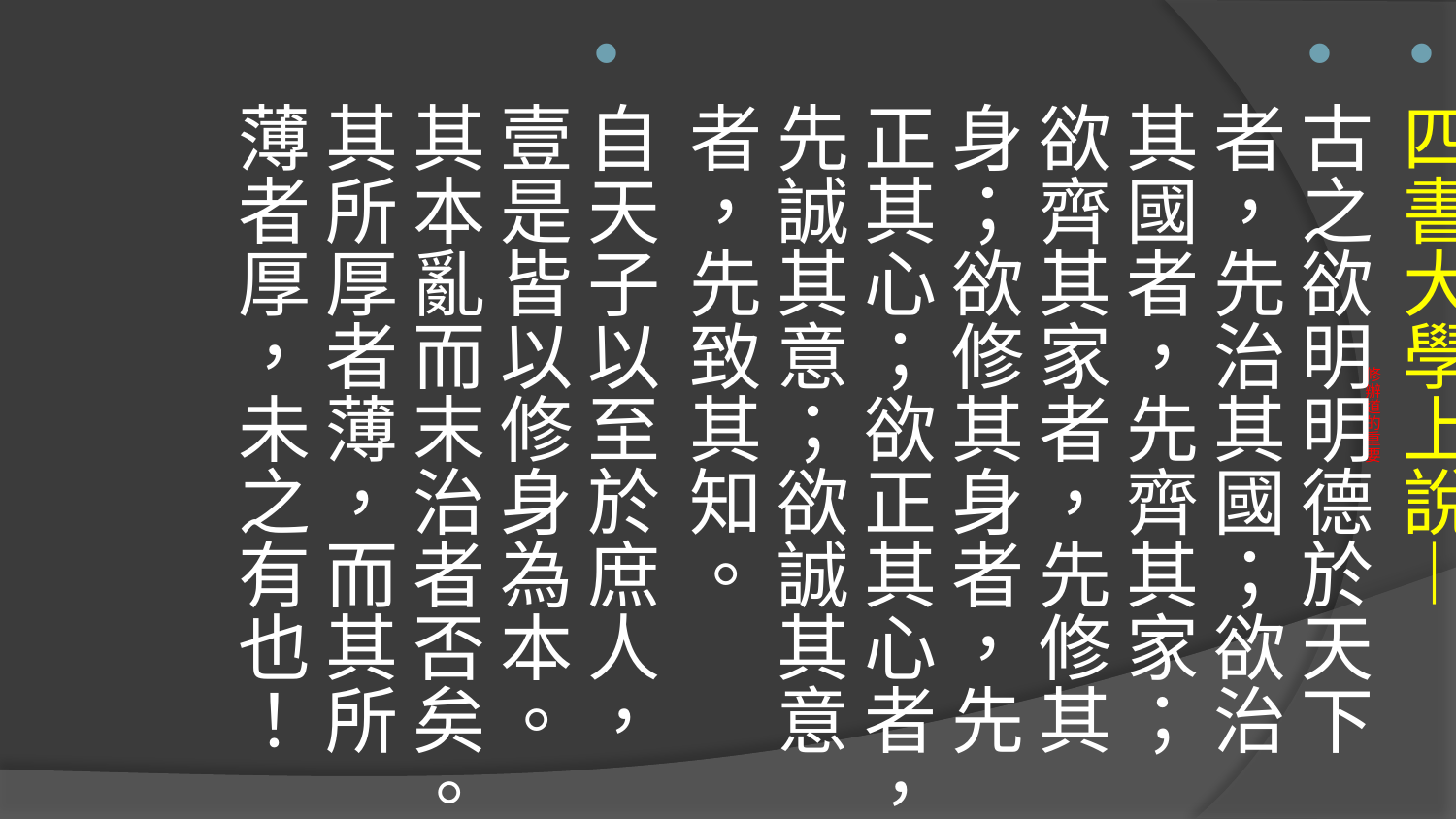

四書大學上說—
古之欲明明德於天下者，先治其國；欲治其國者，先齊其家；欲齊其家者，先修其身；欲修其身者，先正其心；欲正其心者，先誠其意；欲誠其意者，先致其知。
自天子以至於庶人，壹是皆以修身為本。其本亂而末治者否矣。其所厚者薄，而其所薄者厚，未之有也！

# 修辦道的重要